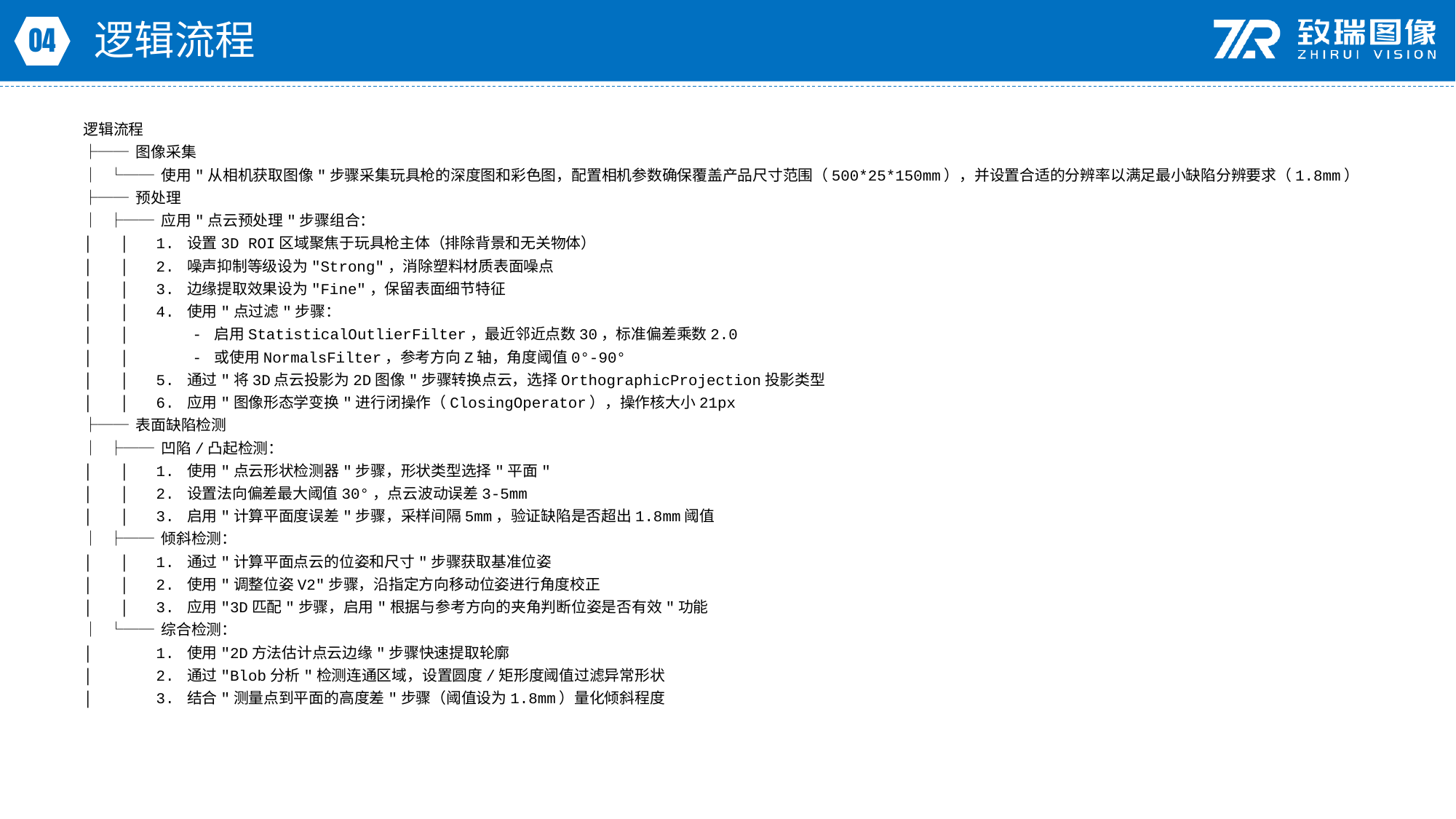

逻辑流程
04

逻辑流程
├── 图像采集
│   └── 使用"从相机获取图像"步骤采集玩具枪的深度图和彩色图，配置相机参数确保覆盖产品尺寸范围（500*25*150mm），并设置合适的分辨率以满足最小缺陷分辨要求（1.8mm）
├── 预处理
│   ├── 应用"点云预处理"步骤组合：
│   │   1. 设置3D ROI区域聚焦于玩具枪主体（排除背景和无关物体）
│   │   2. 噪声抑制等级设为"Strong"，消除塑料材质表面噪点
│   │   3. 边缘提取效果设为"Fine"，保留表面细节特征
│   │   4. 使用"点过滤"步骤：
│   │       - 启用StatisticalOutlierFilter，最近邻近点数30，标准偏差乘数2.0
│   │       - 或使用NormalsFilter，参考方向Z轴，角度阈值0°-90°
│   │   5. 通过"将3D点云投影为2D图像"步骤转换点云，选择OrthographicProjection投影类型
│   │   6. 应用"图像形态学变换"进行闭操作（ClosingOperator），操作核大小21px
├── 表面缺陷检测
│   ├── 凹陷/凸起检测：
│   │   1. 使用"点云形状检测器"步骤，形状类型选择"平面"
│   │   2. 设置法向偏差最大阈值30°，点云波动误差3-5mm
│   │   3. 启用"计算平面度误差"步骤，采样间隔5mm，验证缺陷是否超出1.8mm阈值
│   ├── 倾斜检测：
│   │   1. 通过"计算平面点云的位姿和尺寸"步骤获取基准位姿
│   │   2. 使用"调整位姿V2"步骤，沿指定方向移动位姿进行角度校正
│   │   3. 应用"3D匹配"步骤，启用"根据与参考方向的夹角判断位姿是否有效"功能
│   └── 综合检测：
│       1. 使用"2D方法估计点云边缘"步骤快速提取轮廓
│       2. 通过"Blob分析"检测连通区域，设置圆度/矩形度阈值过滤异常形状
│       3. 结合"测量点到平面的高度差"步骤（阈值设为1.8mm）量化倾斜程度